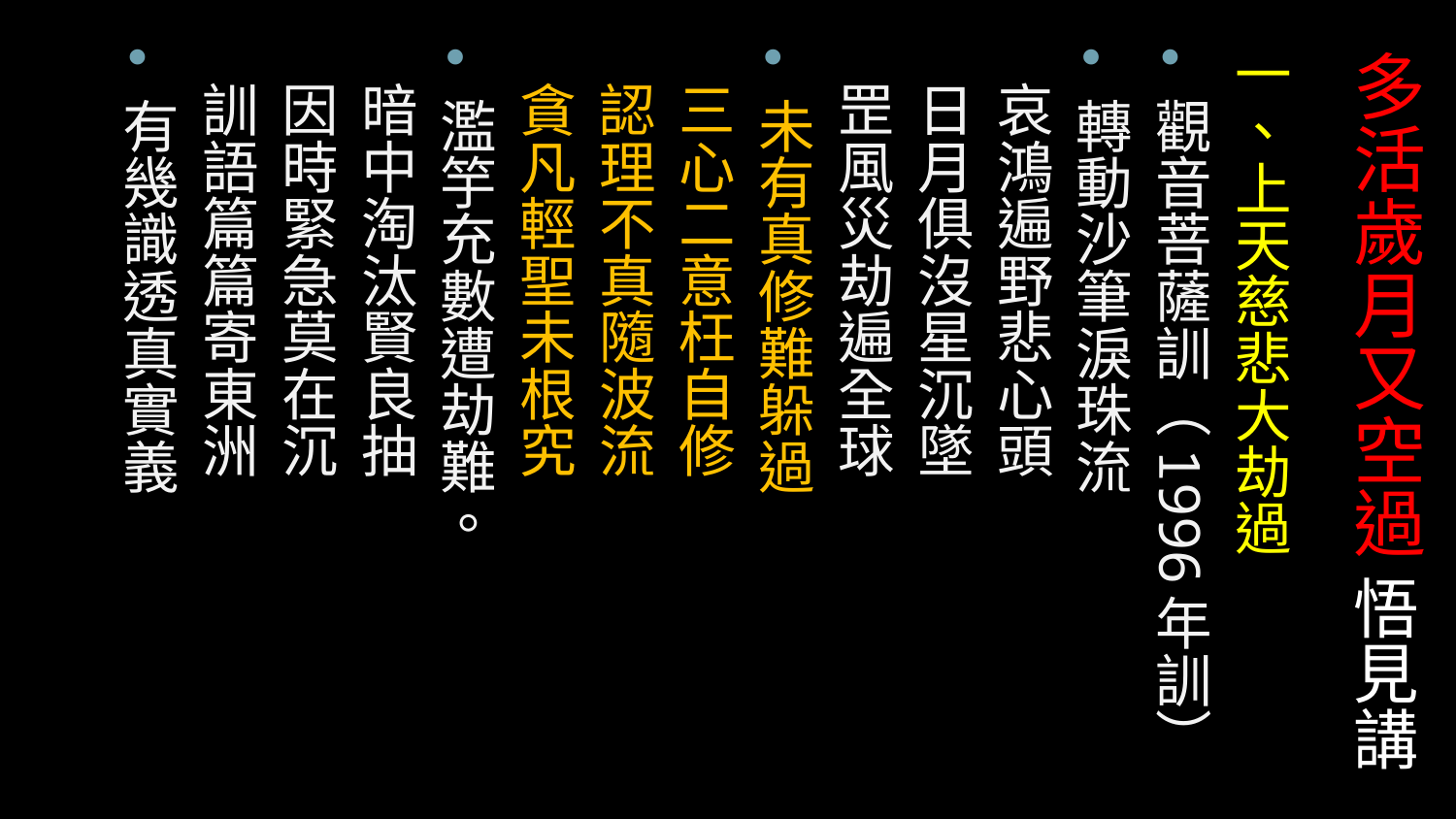

一、上天慈悲大劫過
觀音菩薩訓（1996年訓）
轉動沙筆淚珠流
  哀鴻遍野悲心頭
  日月俱沒星沉墜
  罡風災劫遍全球
未有真修難躲過
  三心二意枉自修
  認理不真隨波流
  貪凡輕聖未根究
濫竽充數遭劫難。
  暗中淘汰賢良抽
  因時緊急莫在沉
  訓語篇篇寄東洲
有幾識透真實義

# 多活歲月又空過 悟見講